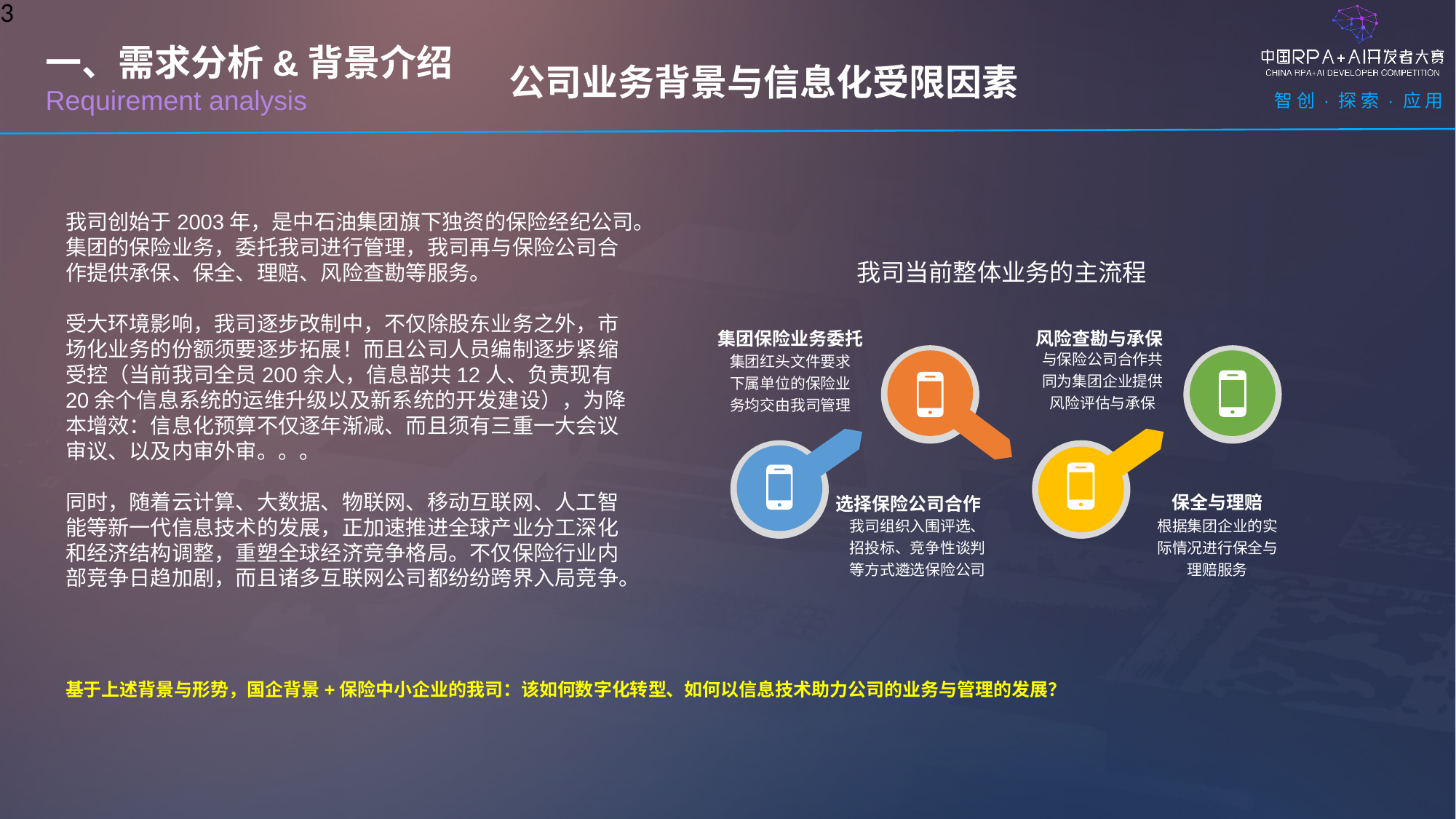

3
公司业务背景与信息化受限因素
一、需求分析&背景介绍
Requirement analysis
我司创始于2003年，是中石油集团旗下独资的保险经纪公司。集团的保险业务，委托我司进行管理，我司再与保险公司合作提供承保、保全、理赔、风险查勘等服务。

受大环境影响，我司逐步改制中，不仅除股东业务之外，市场化业务的份额须要逐步拓展！而且公司人员编制逐步紧缩受控（当前我司全员200余人，信息部共12人、负责现有20余个信息系统的运维升级以及新系统的开发建设），为降本增效：信息化预算不仅逐年渐减、而且须有三重一大会议审议、以及内审外审。。。

同时，随着云计算、大数据、物联网、移动互联网、人工智能等新一代信息技术的发展，正加速推进全球产业分工深化和经济结构调整，重塑全球经济竞争格局。不仅保险行业内部竞争日趋加剧，而且诸多互联网公司都纷纷跨界入局竞争。

我司当前整体业务的主流程
集团保险业务委托
集团红头文件要求下属单位的保险业务均交由我司管理
风险查勘与承保
与保险公司合作共同为集团企业提供风险评估与承保

保全与理赔
选择保险公司合作
我司组织入围评选、招投标、竞争性谈判等方式遴选保险公司
根据集团企业的实际情况进行保全与理赔服务
基于上述背景与形势，国企背景+保险中小企业的我司：该如何数字化转型、如何以信息技术助力公司的业务与管理的发展？